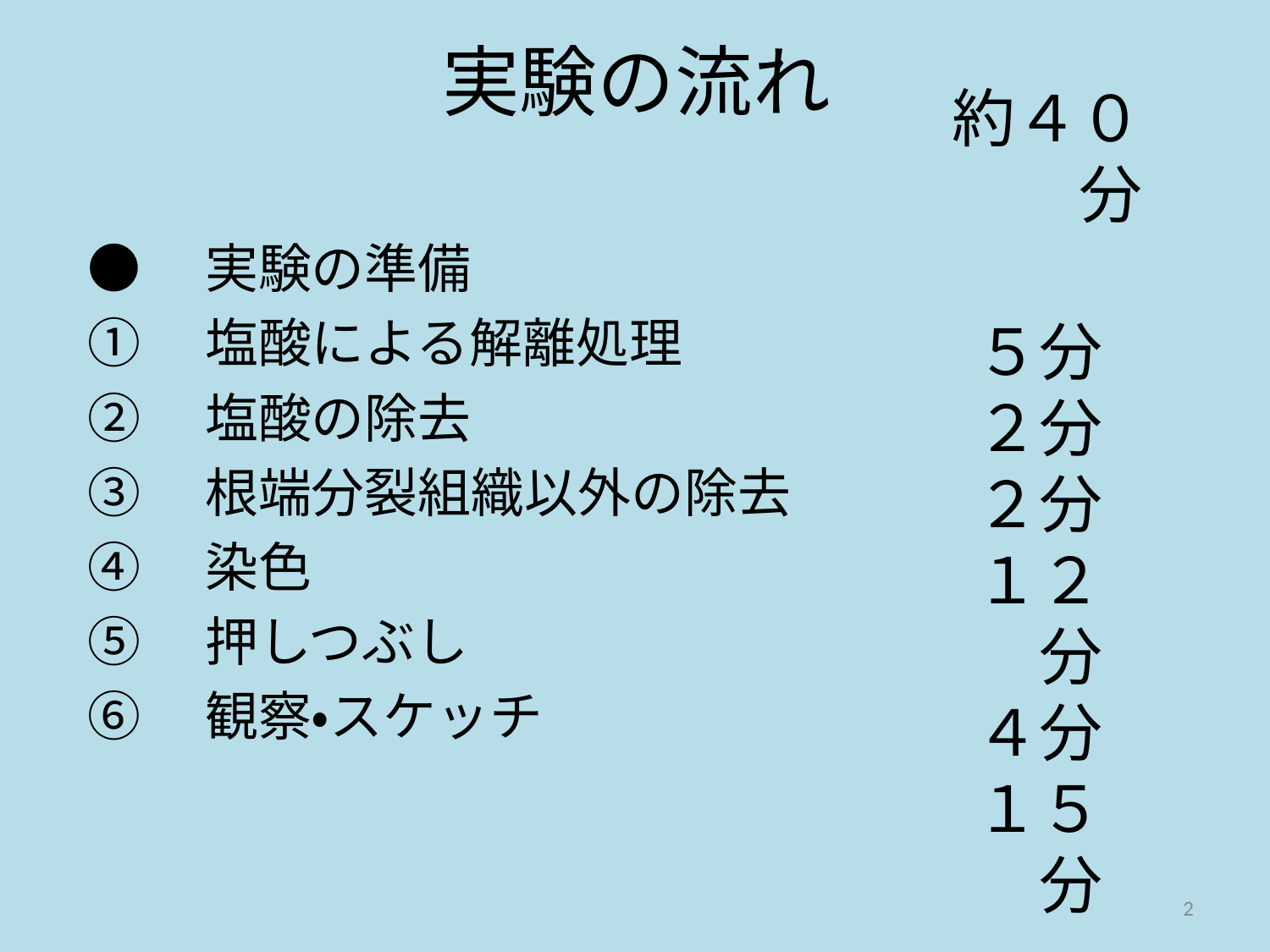

# 実験の流れ
約４０分
●　実験の準備
①　塩酸による解離処理
②　塩酸の除去
③　根端分裂組織以外の除去
④　染色
⑤　押しつぶし
⑥　観察・スケッチ
５分
２分
２分
１２分
４分
１５分
2